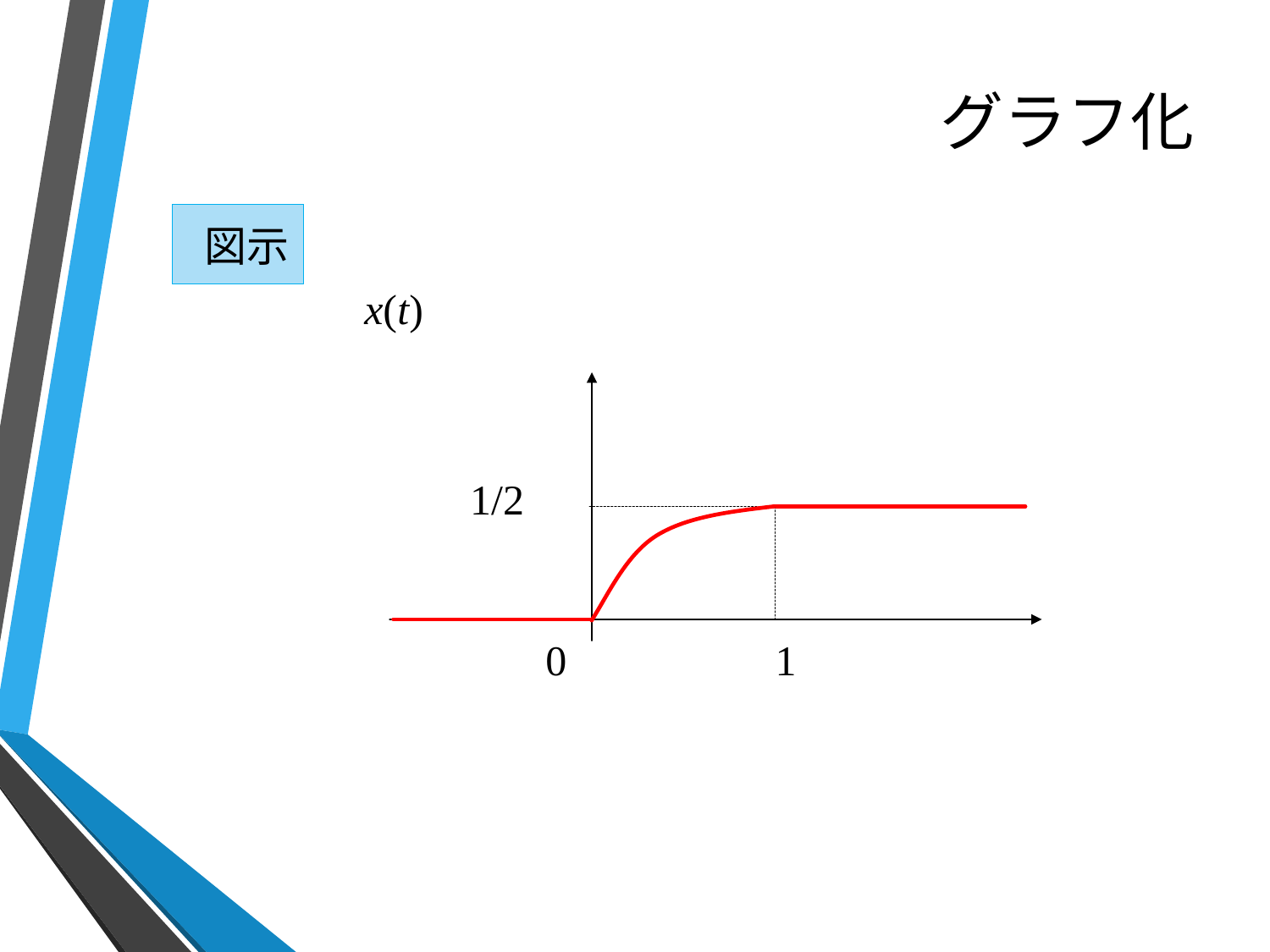

# グラフ化
 図示
x(t)
1/2
0

1